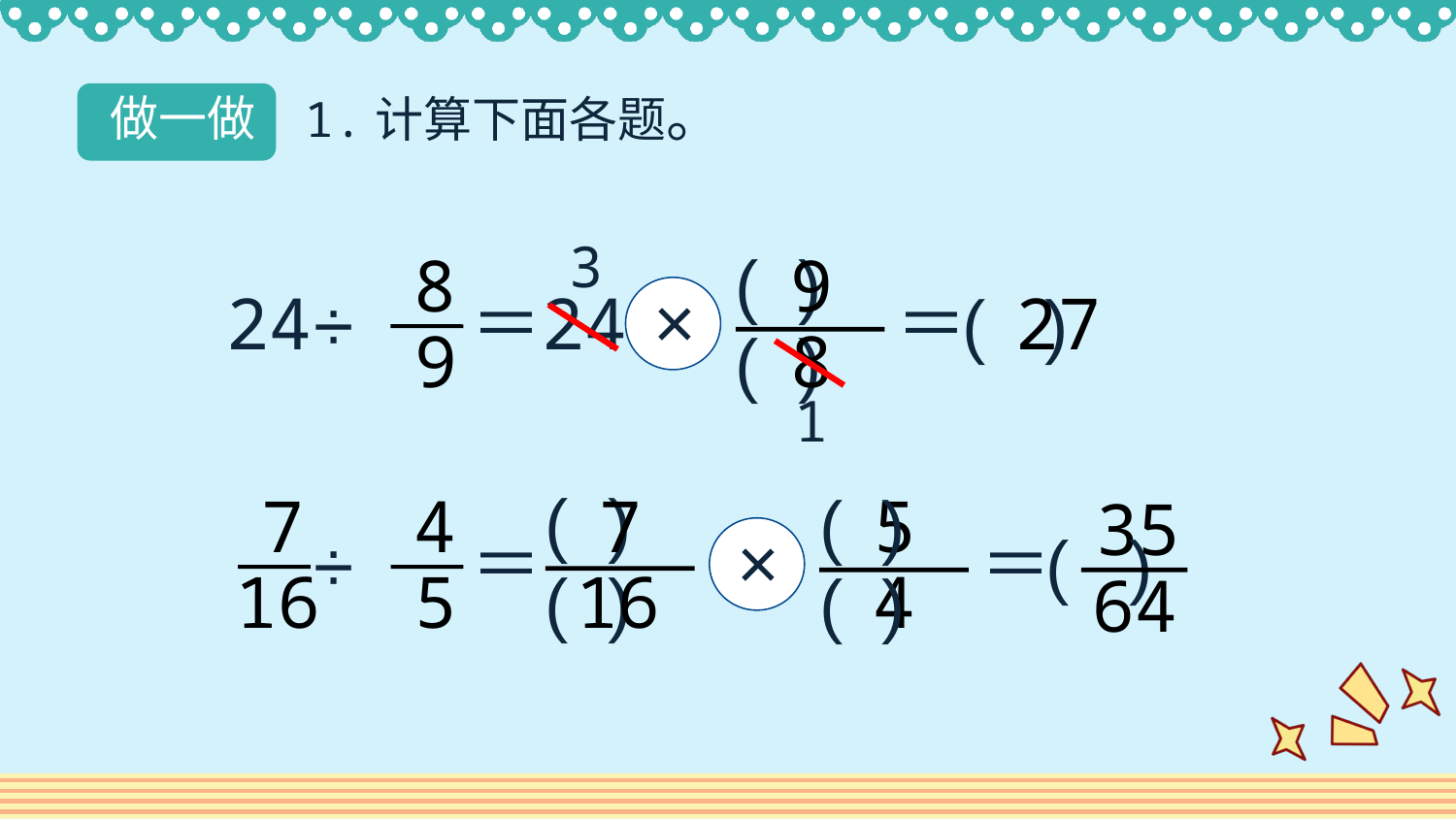

1.计算下面各题。
做一做

3
(  )
 8
 9
×
24
÷
＝
24
＝
(   )

 27

(  )
 9
 8

1

(  )
(  )
 7
 4
 7
 5
35
×
÷
＝
＝
(   )

(  )
(  )
 16
 5
 16
 4
64